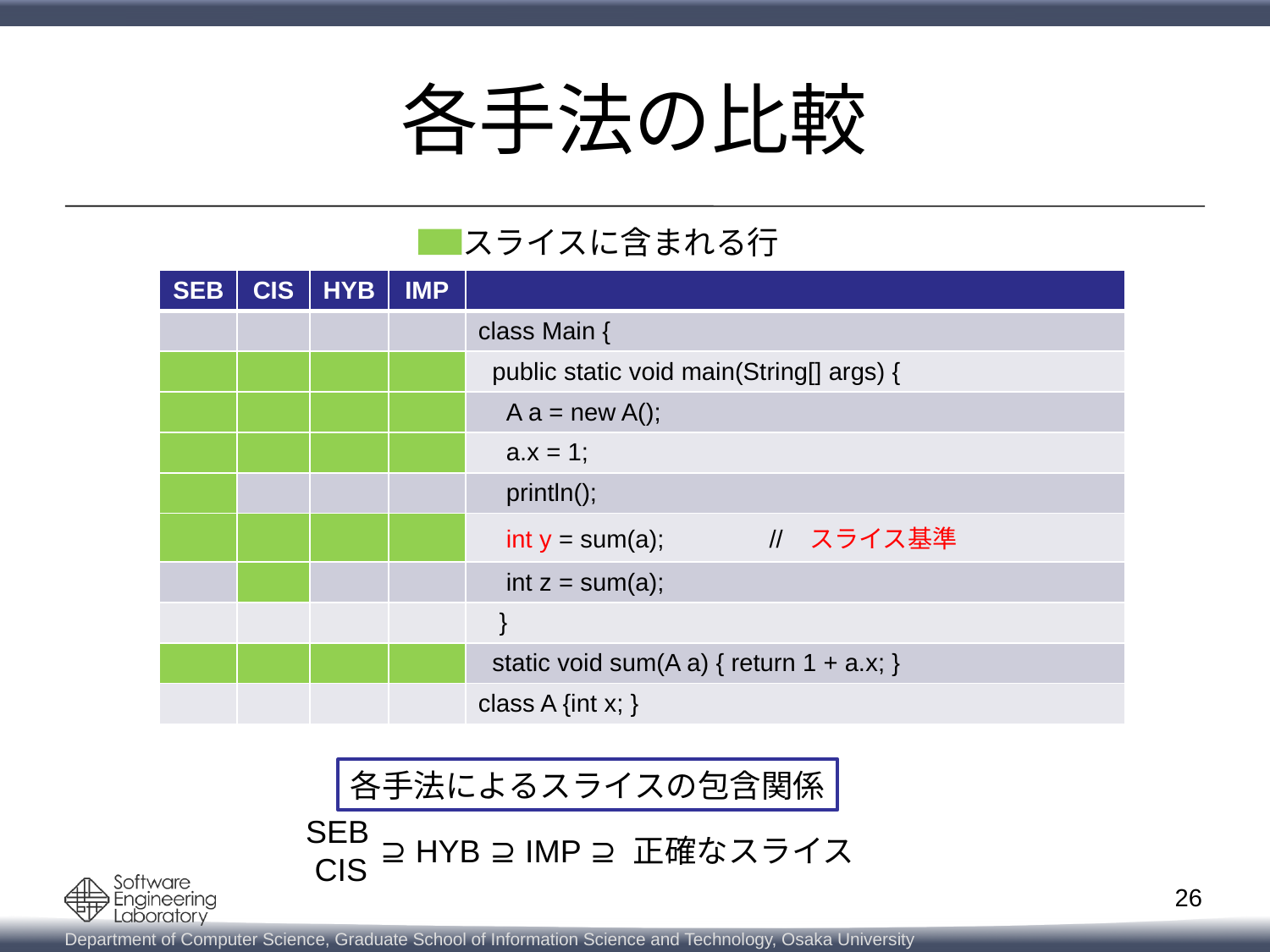

# 各手法の比較
スライスに含まれる行

| SEB | CIS | HYB | IMP |  |
| --- | --- | --- | --- | --- |
|  |  |  |  | class Main { |
|  |  |  |  | public static void main(String[] args) { |
|  |  |  |  | A a = new A(); |
|  |  |  |  | a.x = 1; |
|  |  |  |  | println(); |
|  |  |  |  | int y = sum(a); // スライス基準 |
|  |  |  |  | int z = sum(a); |
|  |  |  |  | } |
|  |  |  |  | static void sum(A a) { return 1 + a.x; } |
|  |  |  |  | class A {int x; } |
各手法によるスライスの包含関係
SEB
 CIS
⊇ HYB ⊇ IMP ⊇ 正確なスライス
26